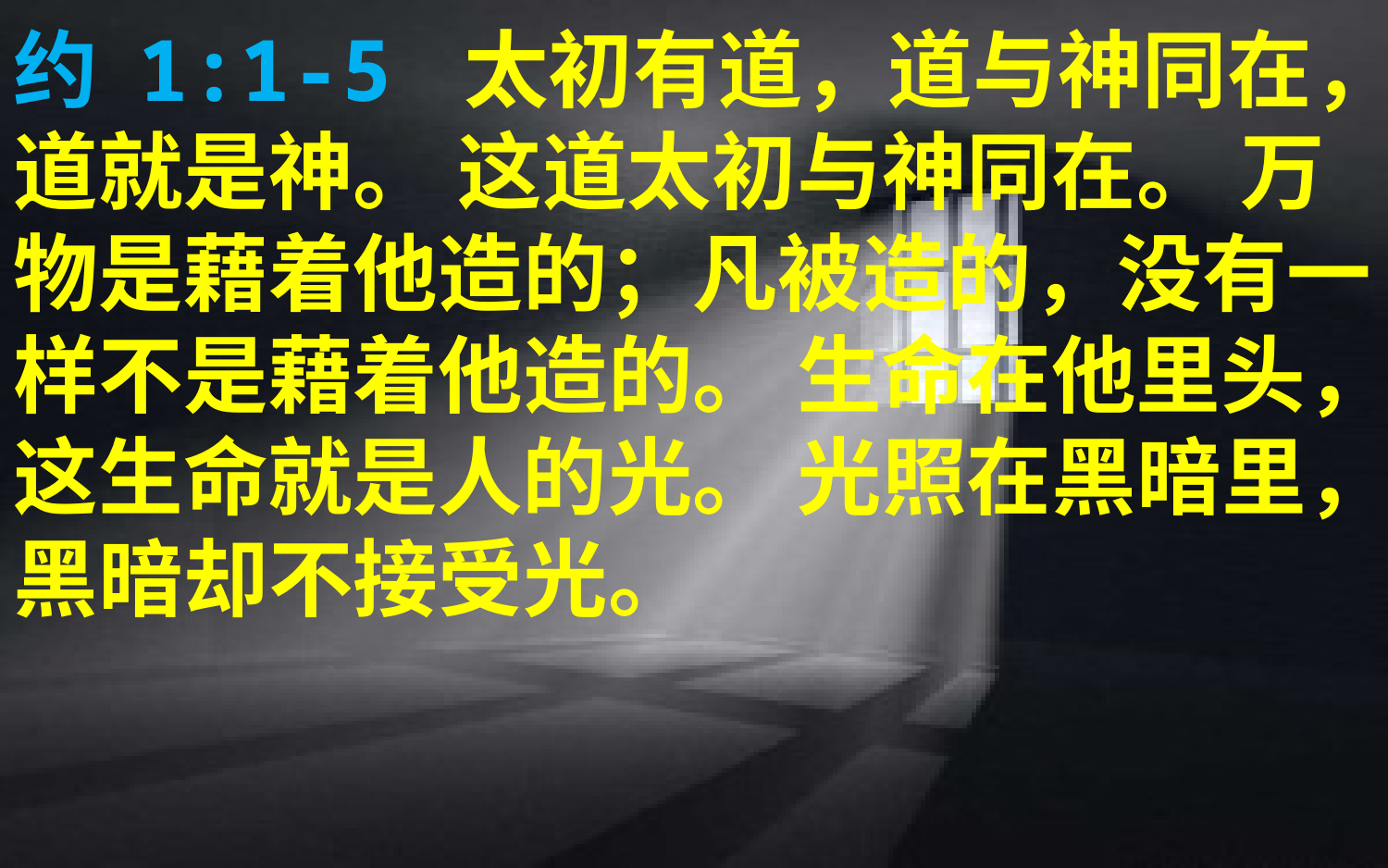

约 1:1-5 太初有道，道与神同在，道就是神。 这道太初与神同在。 万物是藉着他造的；凡被造的，没有一样不是藉着他造的。 生命在他里头，这生命就是人的光。 光照在黑暗里，黑暗却不接受光。